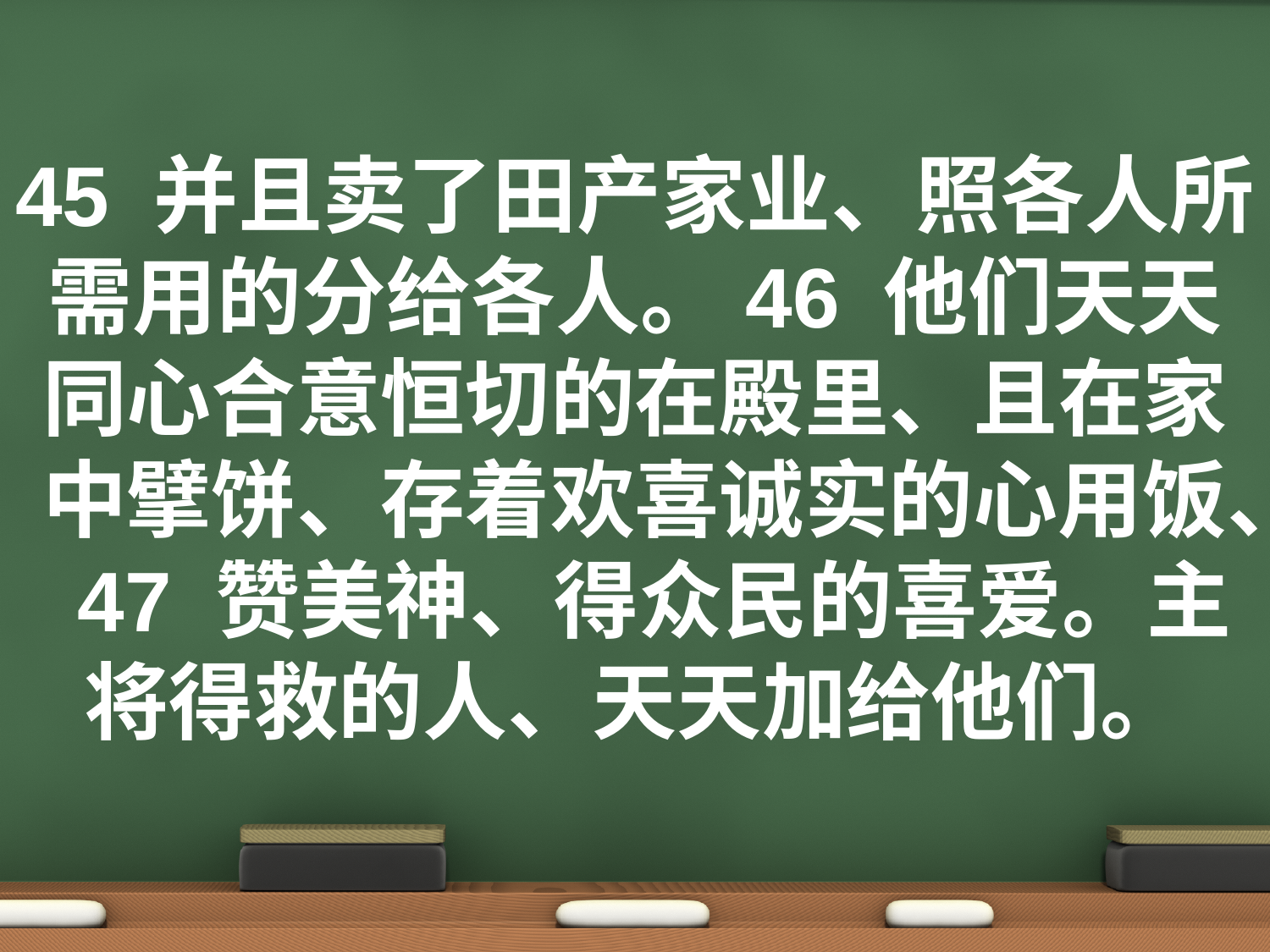

45 并且卖了田产家业、照各人所需用的分给各人。46 他们天天同心合意恒切的在殿里、且在家中擘饼、存着欢喜诚实的心用饭、 47 赞美神、得众民的喜爱。主将得救的人、天天加给他们。